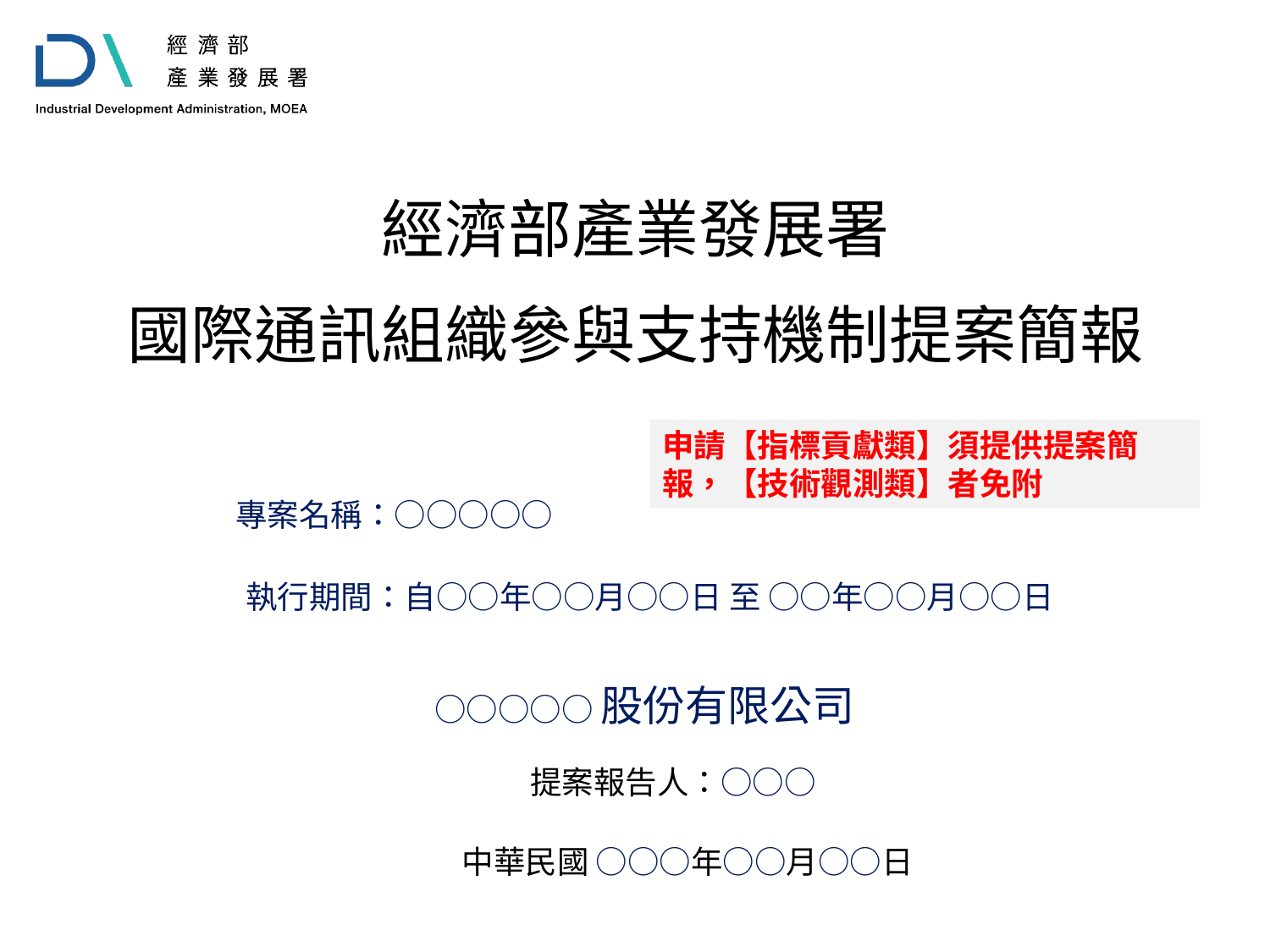

經濟部產業發展署
國際通訊組織參與支持機制提案簡報
申請【指標貢獻類】須提供提案簡報，【技術觀測類】者免附
專案名稱：○○○○○
執行期間：自○○年○○月○○日 至 ○○年○○月○○日
○○○○○股份有限公司
提案報告人：○○○
中華民國 ○○○年○○月○○日